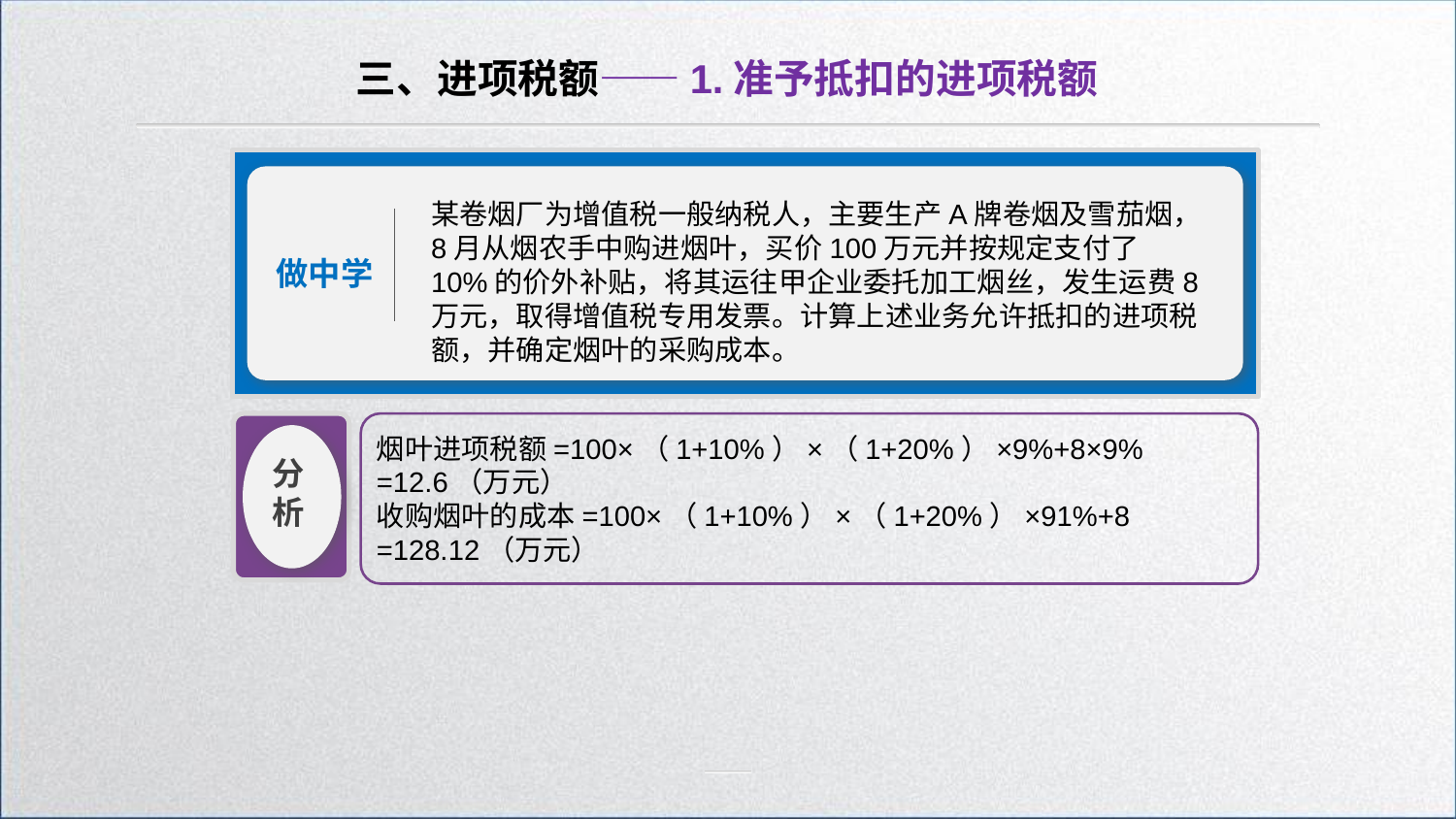

三、进项税额——1.准予抵扣的进项税额

某卷烟厂为增值税一般纳税人，主要生产A牌卷烟及雪茄烟，8月从烟农手中购进烟叶，买价100万元并按规定支付了10%的价外补贴，将其运往甲企业委托加工烟丝，发生运费8万元，取得增值税专用发票。计算上述业务允许抵扣的进项税额，并确定烟叶的采购成本。
做中学

烟叶进项税额=100×（1+10%）×（1+20%）×9%+8×9%
=12.6（万元）
收购烟叶的成本=100×（1+10%）×（1+20%）×91%+8
=128.12（万元）
分析